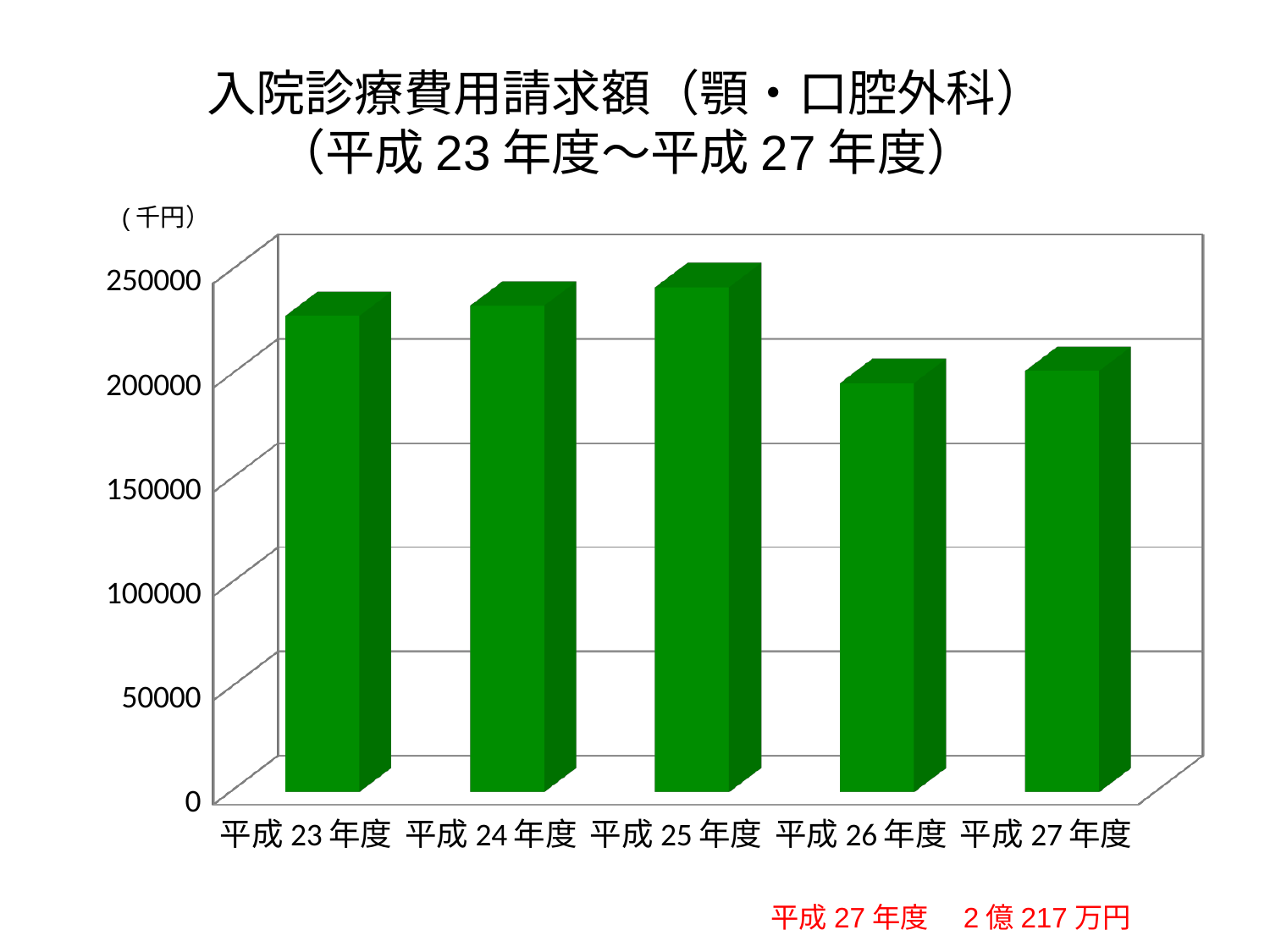

入院診療費用請求額（顎・口腔外科）
（平成23年度〜平成27年度）
(千円）

[unsupported chart]

平成27年度　2億217万円